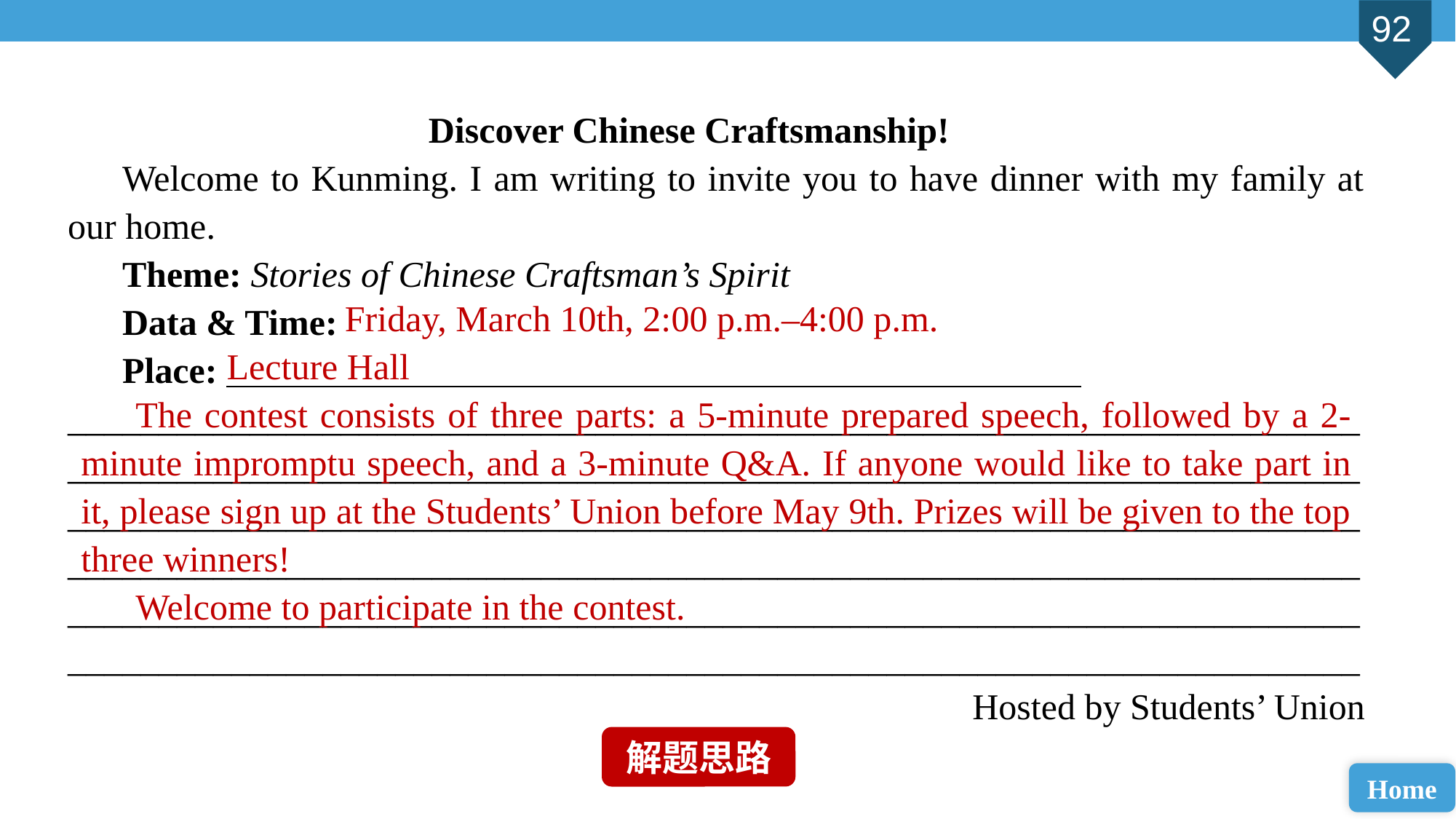

Discover Chinese Craftsmanship!
Welcome to Kunming. I am writing to invite you to have dinner with my family at our home.
Theme: Stories of Chinese Craftsman’s Spirit
Data & Time:
Place:                                                                                                ______________________________________________________________________________________________________________________________________________
______________________________________________________________________________________________________________________________________________
______________________________________________________________________________________________________________________________________________
      Hosted by Students’ Union
                             Friday, March 10th, 2:00 p.m.–4:00 p.m.
                Lecture Hall
The contest consists of three parts: a 5-minute prepared speech, followed by a 2-minute impromptu speech, and a 3-minute Q&A. If anyone would like to take part in it, please sign up at the Students’ Union before May 9th. Prizes will be given to the top three winners!
Welcome to participate in the contest.
解题思路